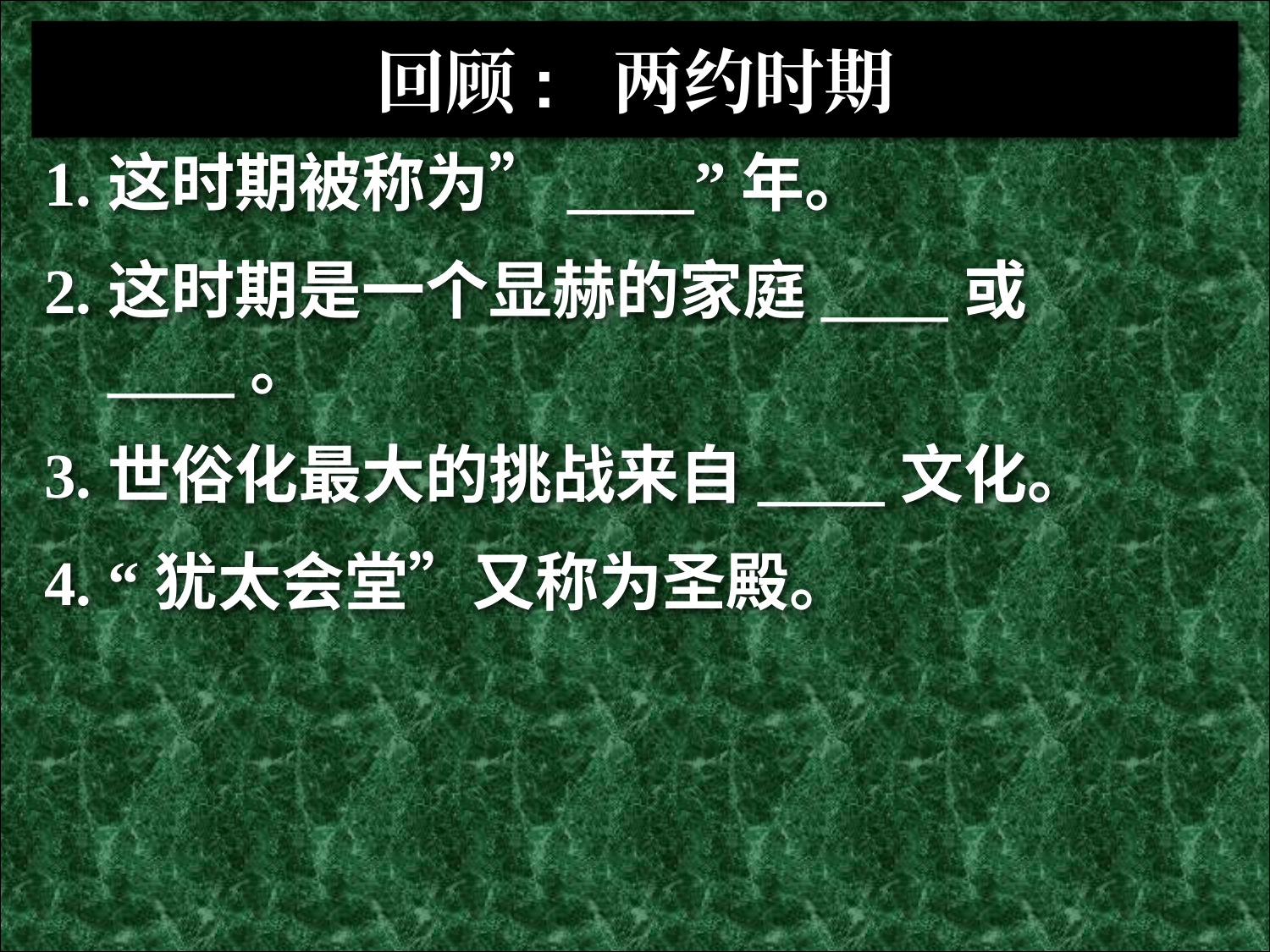

回顾:  两约时期
1.	这时期被称为”____”年。
2.	这时期是一个显赫的家庭____或____。
3.	世俗化最大的挑战来自____文化。
4.	“犹太会堂”又称为圣殿。